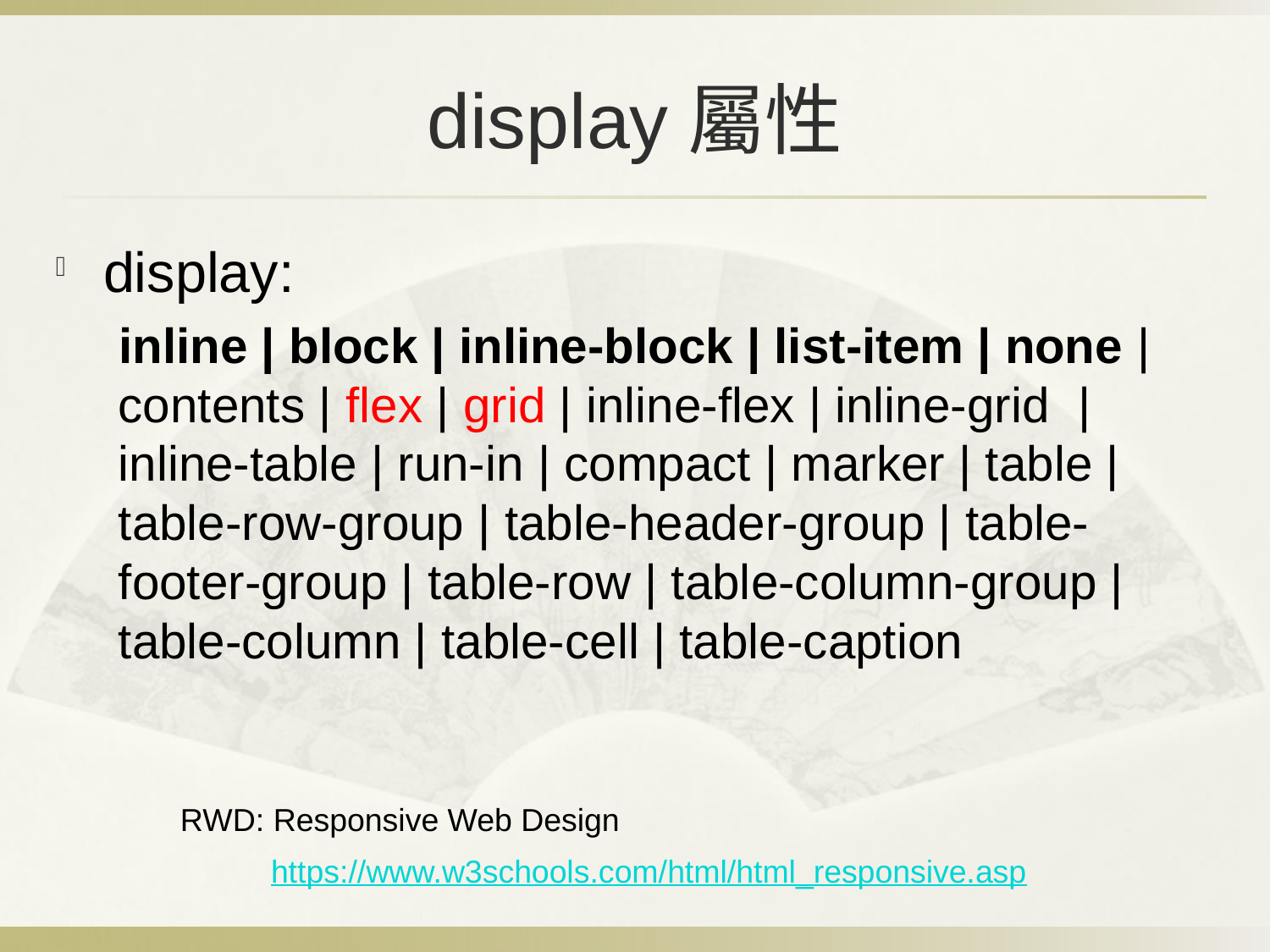

# display屬性
display:
inline | block | inline-block | list-item | none | contents | flex | grid | inline-flex | inline-grid  | inline-table | run-in | compact | marker | table |  table-row-group | table-header-group | table-footer-group | table-row | table-column-group | table-column | table-cell | table-caption
RWD: Responsive Web Design
https://www.w3schools.com/html/html_responsive.asp